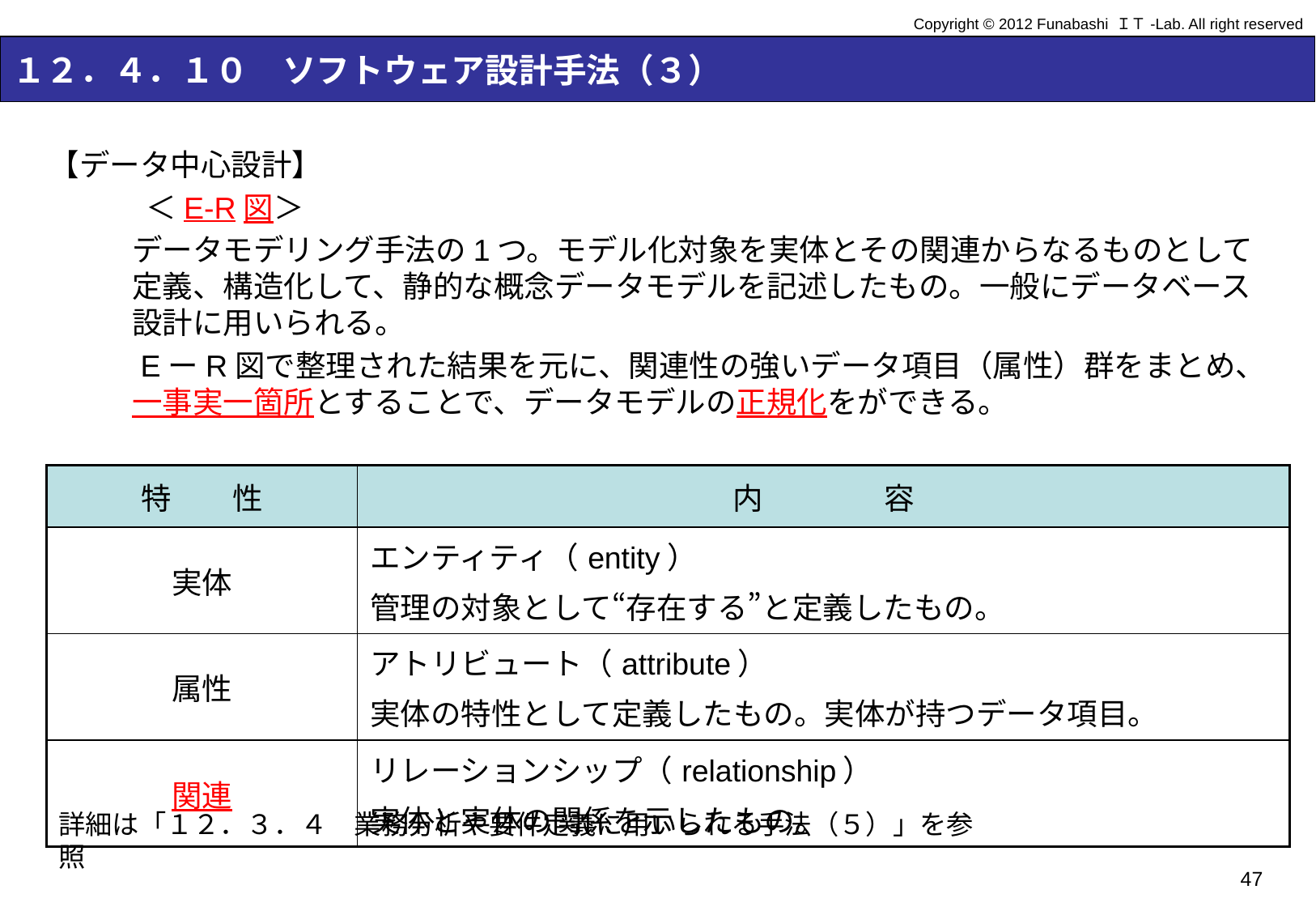

Copyright © 2012 Funabashi ＩＴ-Lab. All right reserved
# １２．４．１０　ソフトウェア設計手法（３）
【データ中心設計】
 ＜E-R図＞
データモデリング手法の1つ。モデル化対象を実体とその関連からなるものとして定義、構造化して、静的な概念データモデルを記述したもの。一般にデータベース設計に用いられる。
 EーR図で整理された結果を元に、関連性の強いデータ項目（属性）群をまとめ、一事実一箇所とすることで、データモデルの正規化をができる。

| 特　　性 | 内　　　　容 |
| --- | --- |
| 実体 | エンティティ（entity） 管理の対象として“存在する”と定義したもの。 |
| 属性 | アトリビュート（attribute） 実体の特性として定義したもの。実体が持つデータ項目。 |
| 関連 | リレーションシップ（relationship） 実体と実体の関係を示したもの。 |
詳細は「１２．３．４　業務分析や要件定義に用いられる手法（５）」を参照
47